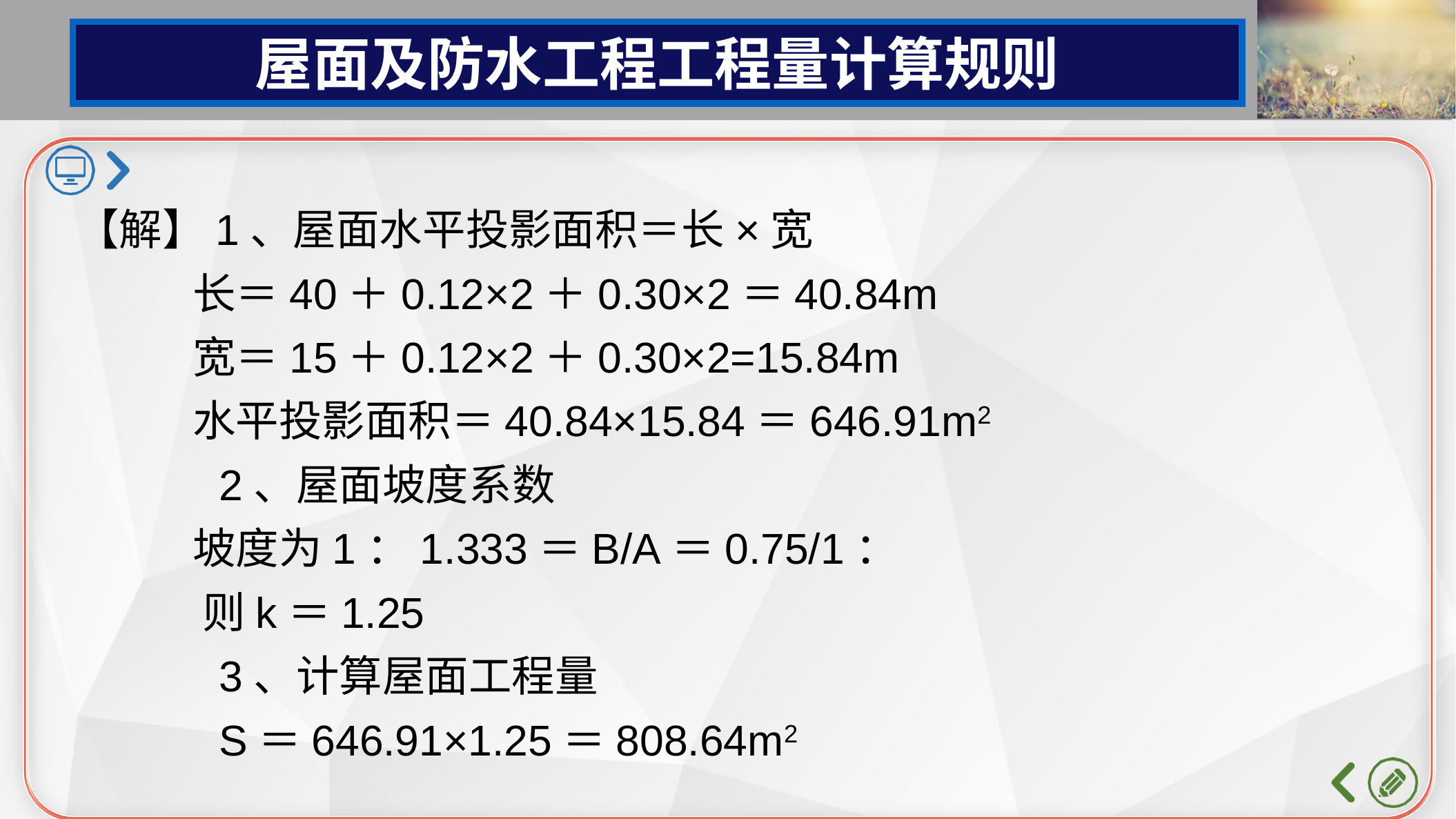

屋面及防水工程工程量计算规则
【解】1、屋面水平投影面积＝长×宽
           长＝40＋0.12×2＋0.30×2＝40.84m
           宽＝15＋0.12×2＋0.30×2=15.84m
           水平投影面积＝40.84×15.84＝646.91m2
            2、屋面坡度系数
           坡度为1：1.333＝B/A＝0.75/1：
            则k＝1.25
            3、计算屋面工程量
            S＝646.91×1.25＝808.64m2